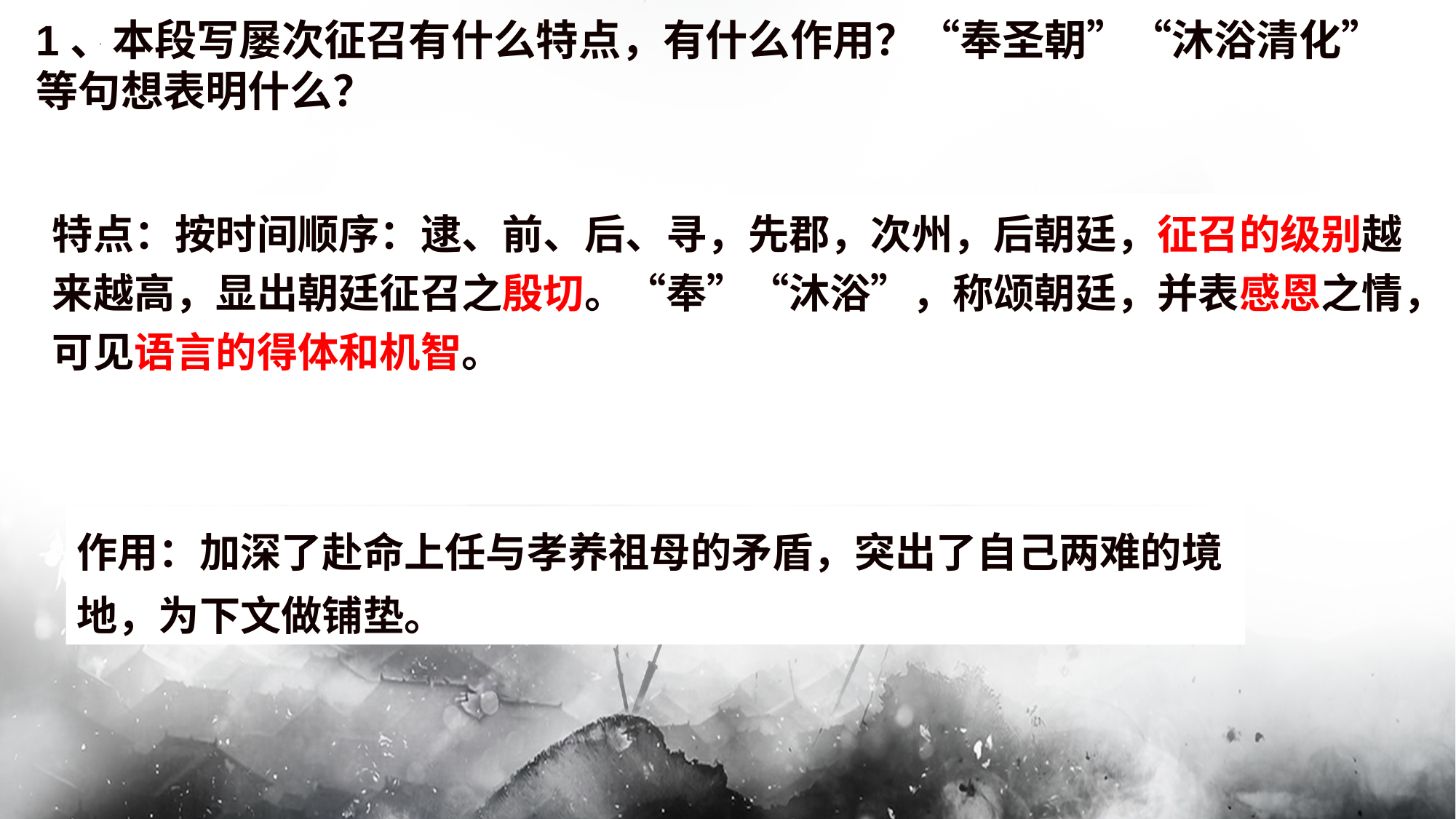

1、本段写屡次征召有什么特点，有什么作用？“奉圣朝”“沐浴清化”等句想表明什么？
特点：按时间顺序：逮、前、后、寻，先郡，次州，后朝廷，征召的级别越来越高，显出朝廷征召之殷切。“奉”“沐浴”，称颂朝廷，并表感恩之情，可见语言的得体和机智。
作用：加深了赴命上任与孝养祖母的矛盾，突出了自己两难的境地，为下文做铺垫。